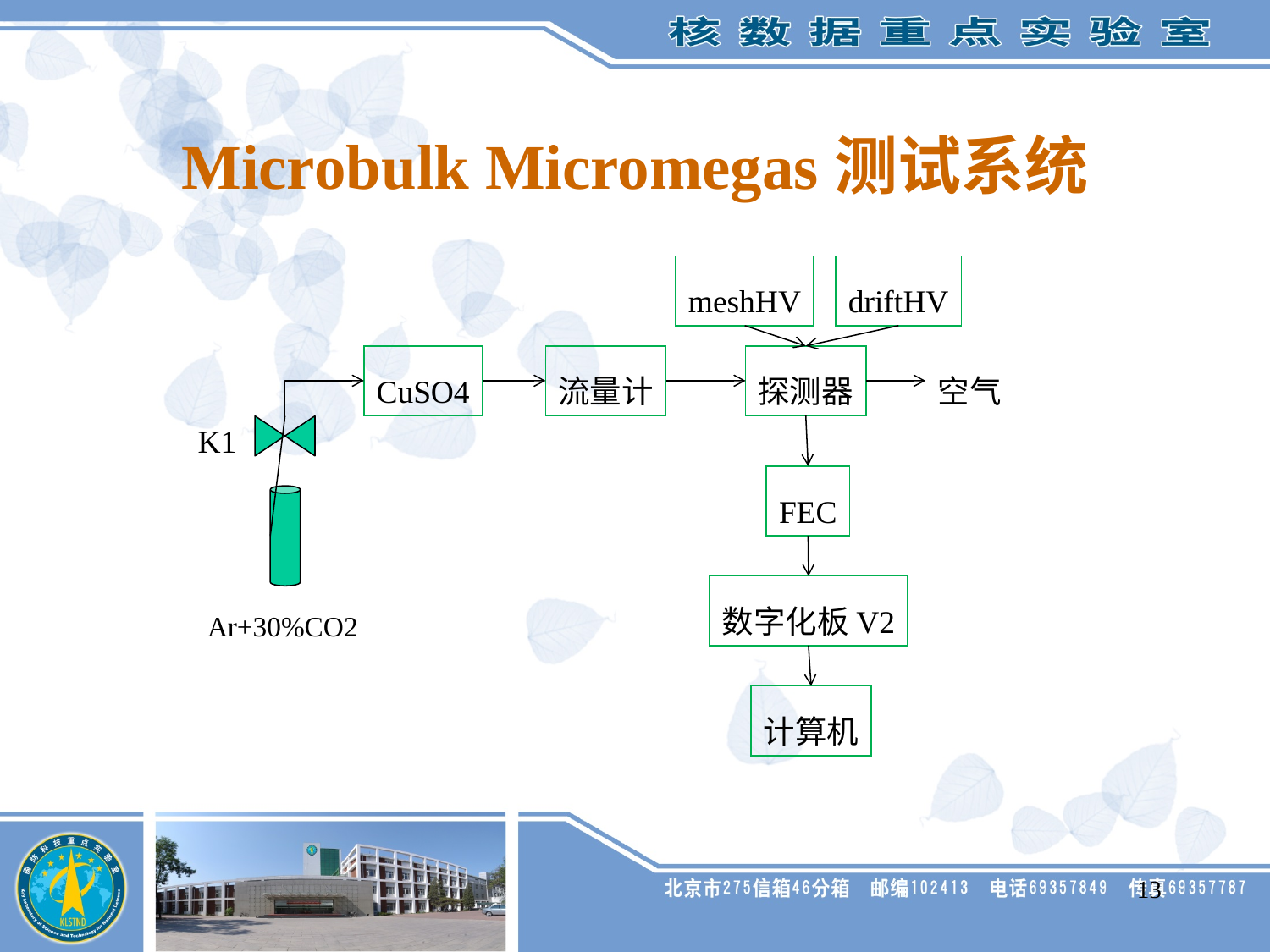

# Microbulk Micromegas测试系统
meshHV
driftHV
CuSO4
流量计
探测器
空气
K1

FEC

数字化板V2
Ar+30%CO2
计算机
13